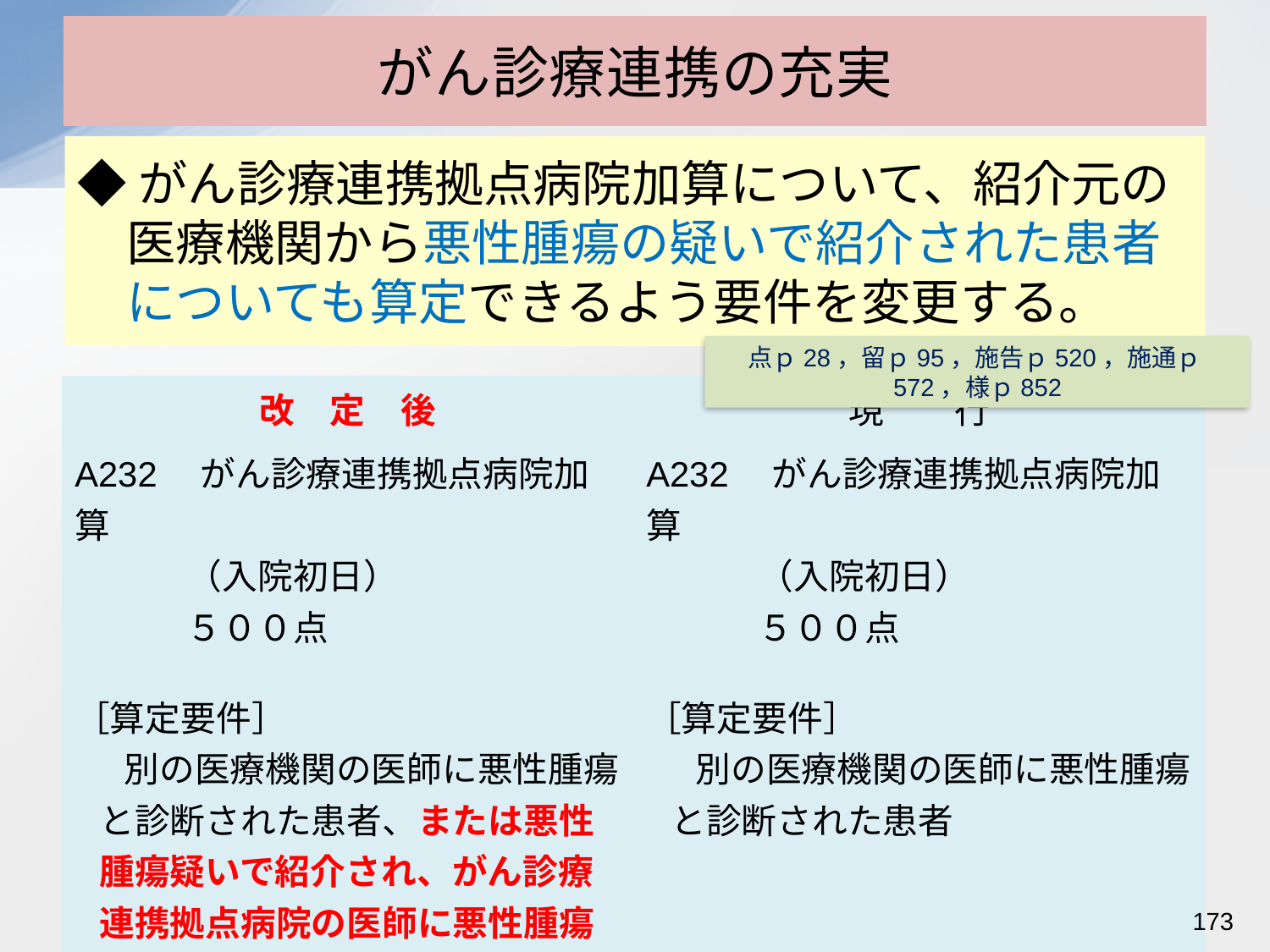

# がん診療連携の充実
◆がん診療連携拠点病院加算について、紹介元の医療機関から悪性腫瘍の疑いで紹介された患者についても算定できるよう要件を変更する。
点ｐ28，留ｐ95，施告ｐ520，施通ｐ572，様ｐ852
| 改　定　後 | 現　　行 |
| --- | --- |
| A232　がん診療連携拠点病院加算 （入院初日）　　　　　　５００点 ［算定要件］ 別の医療機関の医師に悪性腫瘍と診断された患者、または悪性腫瘍疑いで紹介され、がん診療連携拠点病院の医師に悪性腫瘍と診断された患者。 | A232　がん診療連携拠点病院加算 （入院初日）　　　　　　５００点 ［算定要件］ 別の医療機関の医師に悪性腫瘍と診断された患者 |
173